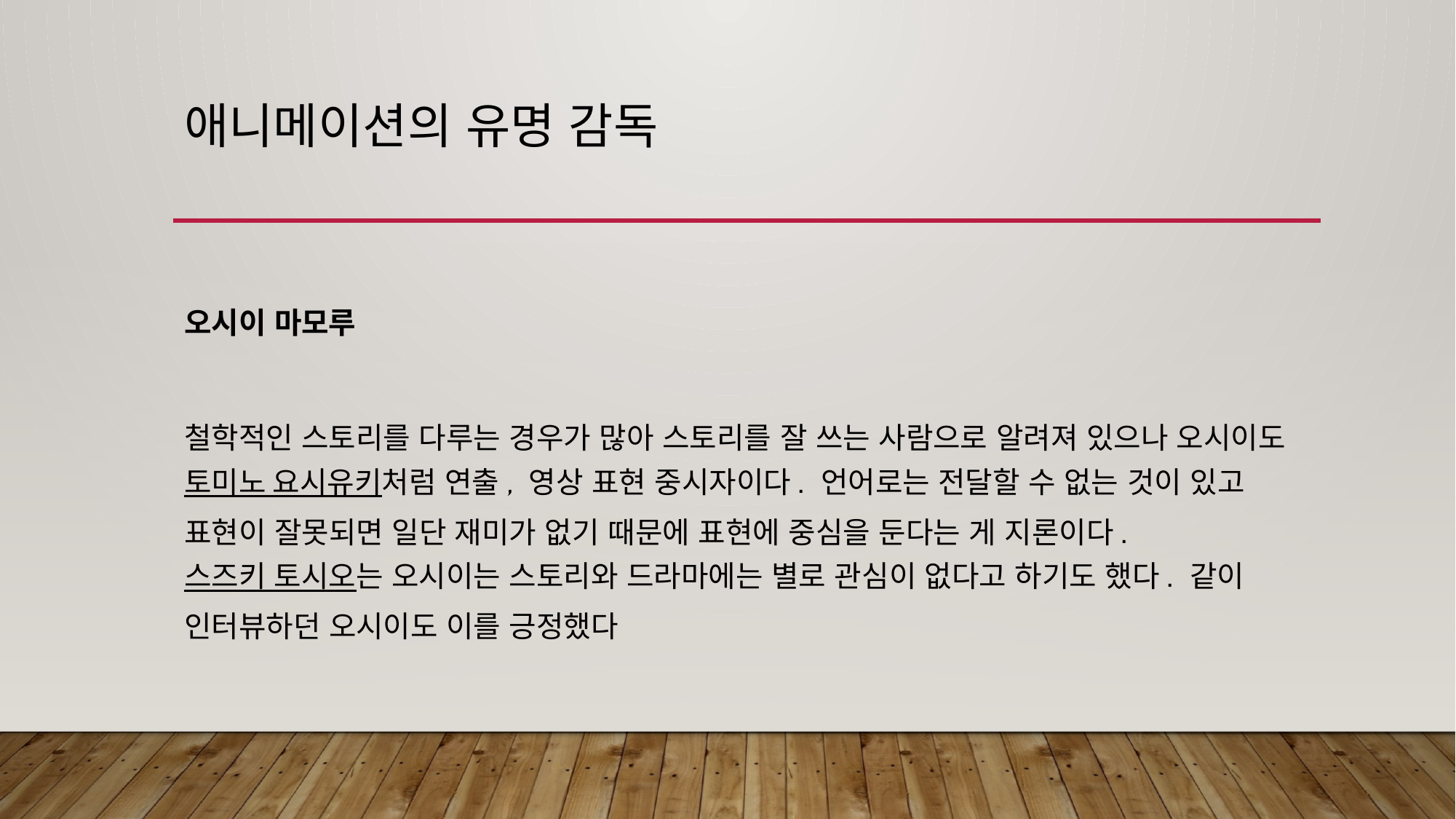

# 애니메이션의 유명 감독

오시이 마모루

철학적인 스토리를 다루는 경우가 많아 스토리를 잘 쓰는 사람으로 알려져 있으나 오시이도 토미노 요시유키처럼 연출, 영상 표현 중시자이다. 언어로는 전달할 수 없는 것이 있고 표현이 잘못되면 일단 재미가 없기 때문에 표현에 중심을 둔다는 게 지론이다. 스즈키 토시오는 오시이는 스토리와 드라마에는 별로 관심이 없다고 하기도 했다. 같이 인터뷰하던 오시이도 이를 긍정했다